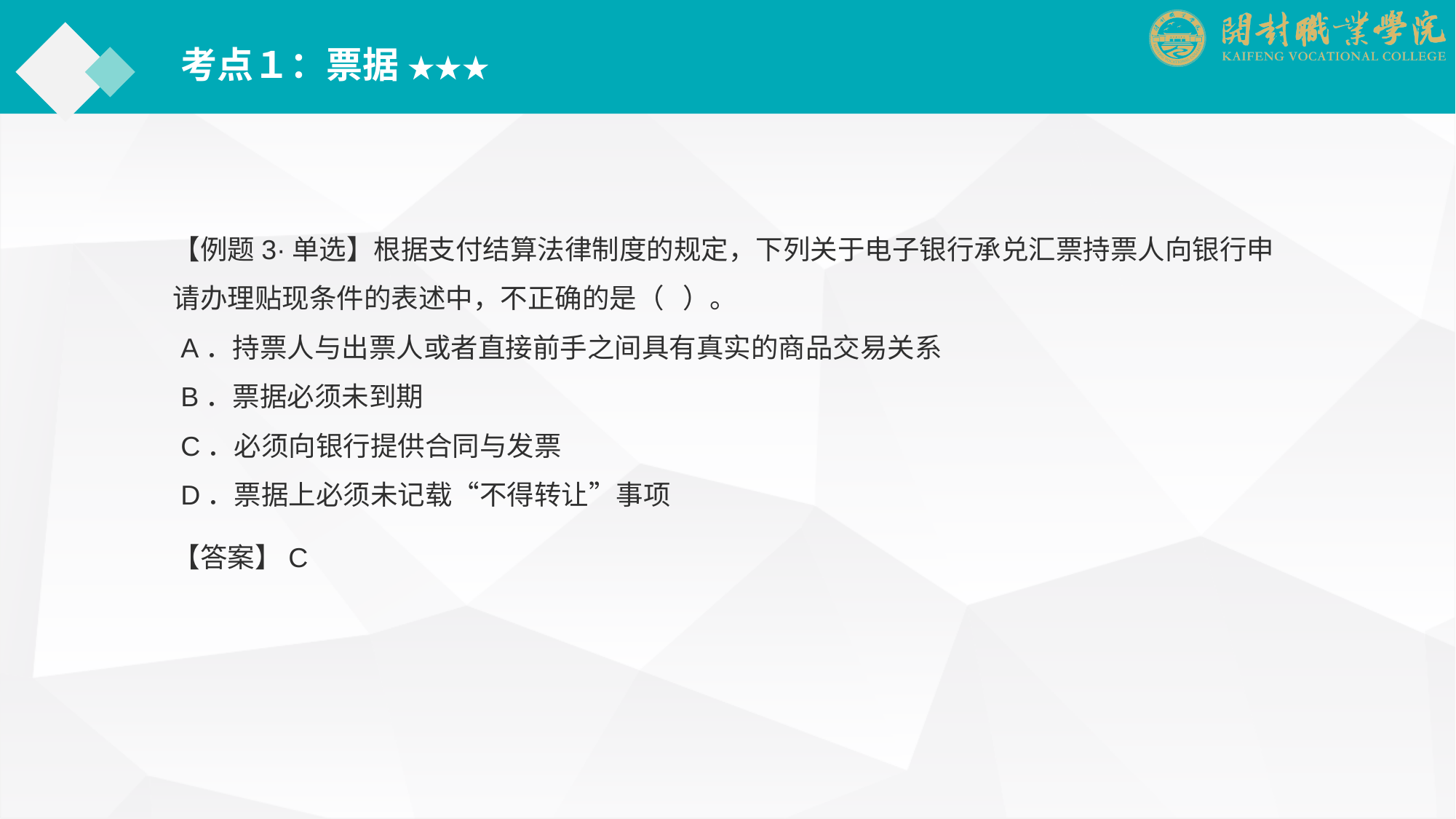

考点１：票据 ★★★
【例题3·单选】根据支付结算法律制度的规定，下列关于电子银行承兑汇票持票人向银行申请办理贴现条件的表述中，不正确的是（   ）。
 A．持票人与出票人或者直接前手之间具有真实的商品交易关系
 B．票据必须未到期
 C．必须向银行提供合同与发票
 D．票据上必须未记载“不得转让”事项
【答案】C